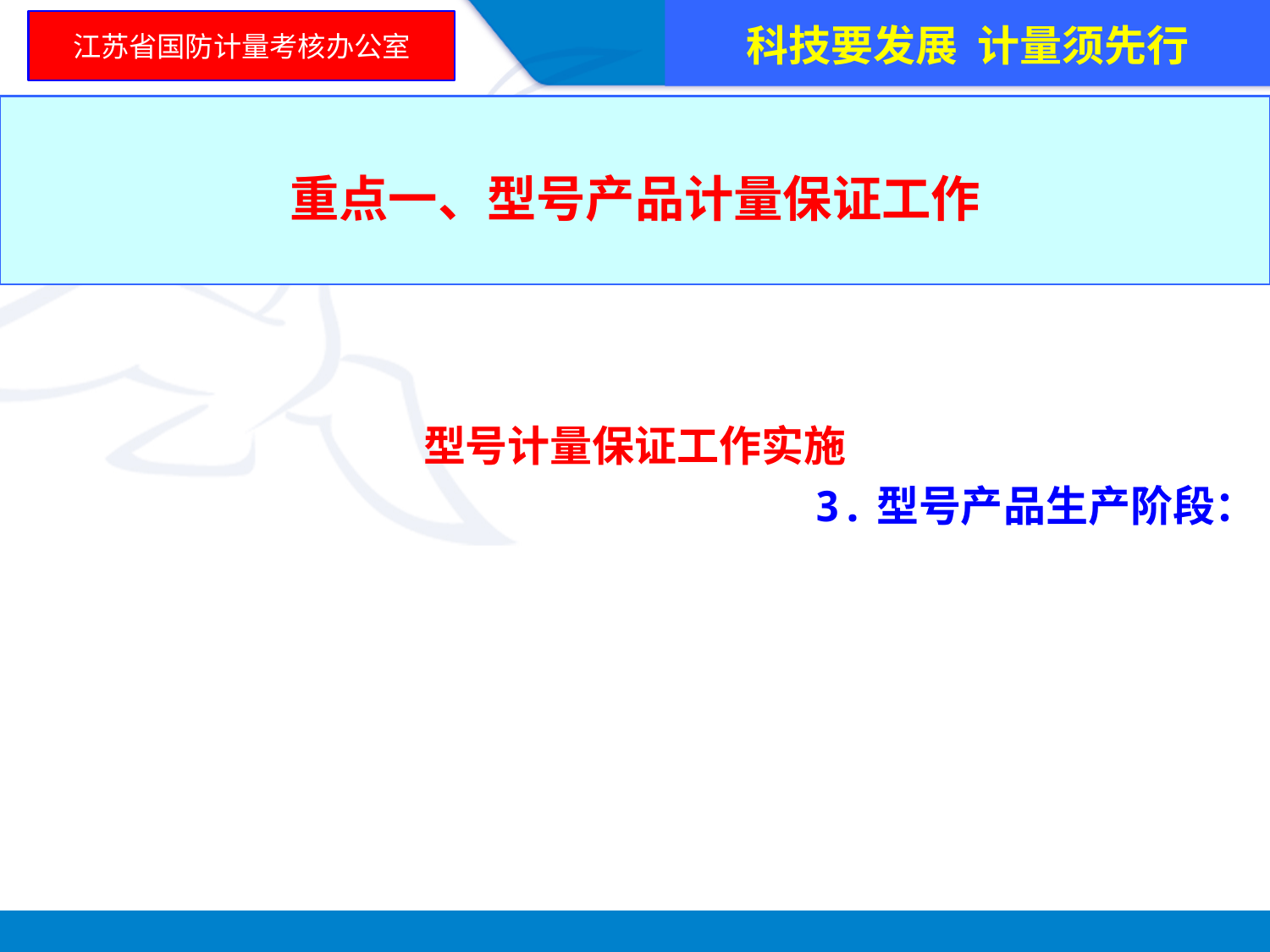

科技要发展  计量须先行
江苏省国防计量考核办公室
重点一、型号产品计量保证工作

型号计量保证工作实施
3.型号产品生产阶段：
（1）按照产品的技术标准、工艺规范的要求，配备相应的计量器具和检测手段。
（2）计量技术机构对配备相应的计量器具和检测手段的计量性能进行技术把关，确保检测结果的质量。
（3）对交付使用单位的产品需要配备的计量检测手段和计量技术文件进行计量把关。